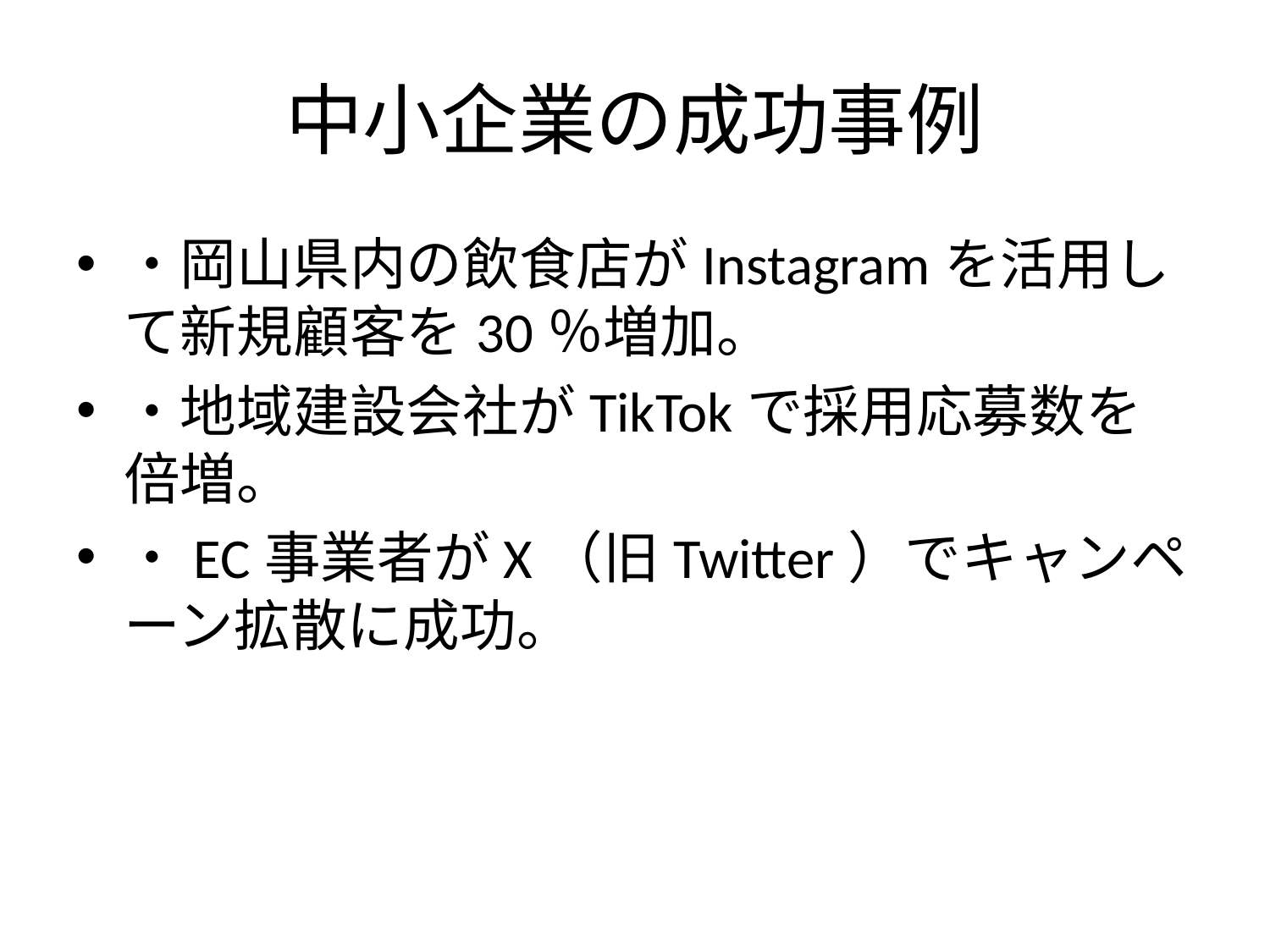

# 中小企業の成功事例
・岡山県内の飲食店がInstagramを活用して新規顧客を30％増加。
・地域建設会社がTikTokで採用応募数を倍増。
・EC事業者がX（旧Twitter）でキャンペーン拡散に成功。